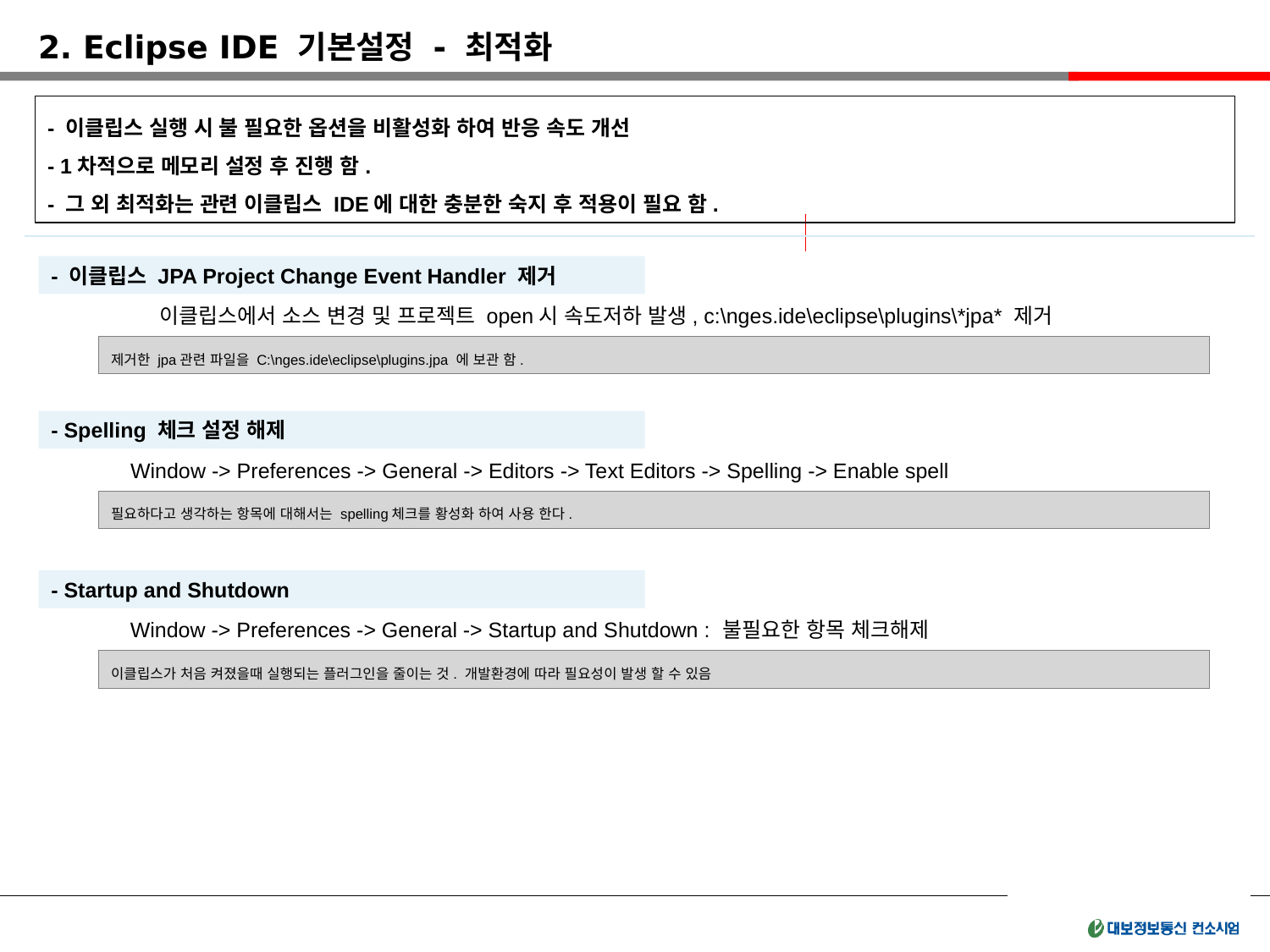

2. Eclipse IDE 기본설정 - 최적화
- 이클립스 실행 시 불 필요한 옵션을 비활성화 하여 반응 속도 개선
- 1차적으로 메모리 설정 후 진행 함.
- 그 외 최적화는 관련 이클립스 IDE에 대한 충분한 숙지 후 적용이 필요 함.
- 이클립스 JPA Project Change Event Handler 제거
이클립스에서 소스 변경 및 프로젝트 open시 속도저하 발생, c:\nges.ide\eclipse\plugins\*jpa* 제거

제거한 jpa관련 파일을 C:\nges.ide\eclipse\plugins.jpa 에 보관 함.
- Spelling 체크 설정 해제
Window -> Preferences -> General -> Editors -> Text Editors -> Spelling -> Enable spell

필요하다고 생각하는 항목에 대해서는 spelling체크를 황성화 하여 사용 한다.
- Startup and Shutdown
Window -> Preferences -> General -> Startup and Shutdown : 불필요한 항목 체크해제

이클립스가 처음 켜졌을때 실행되는 플러그인을 줄이는 것. 개발환경에 따라 필요성이 발생 할 수 있음